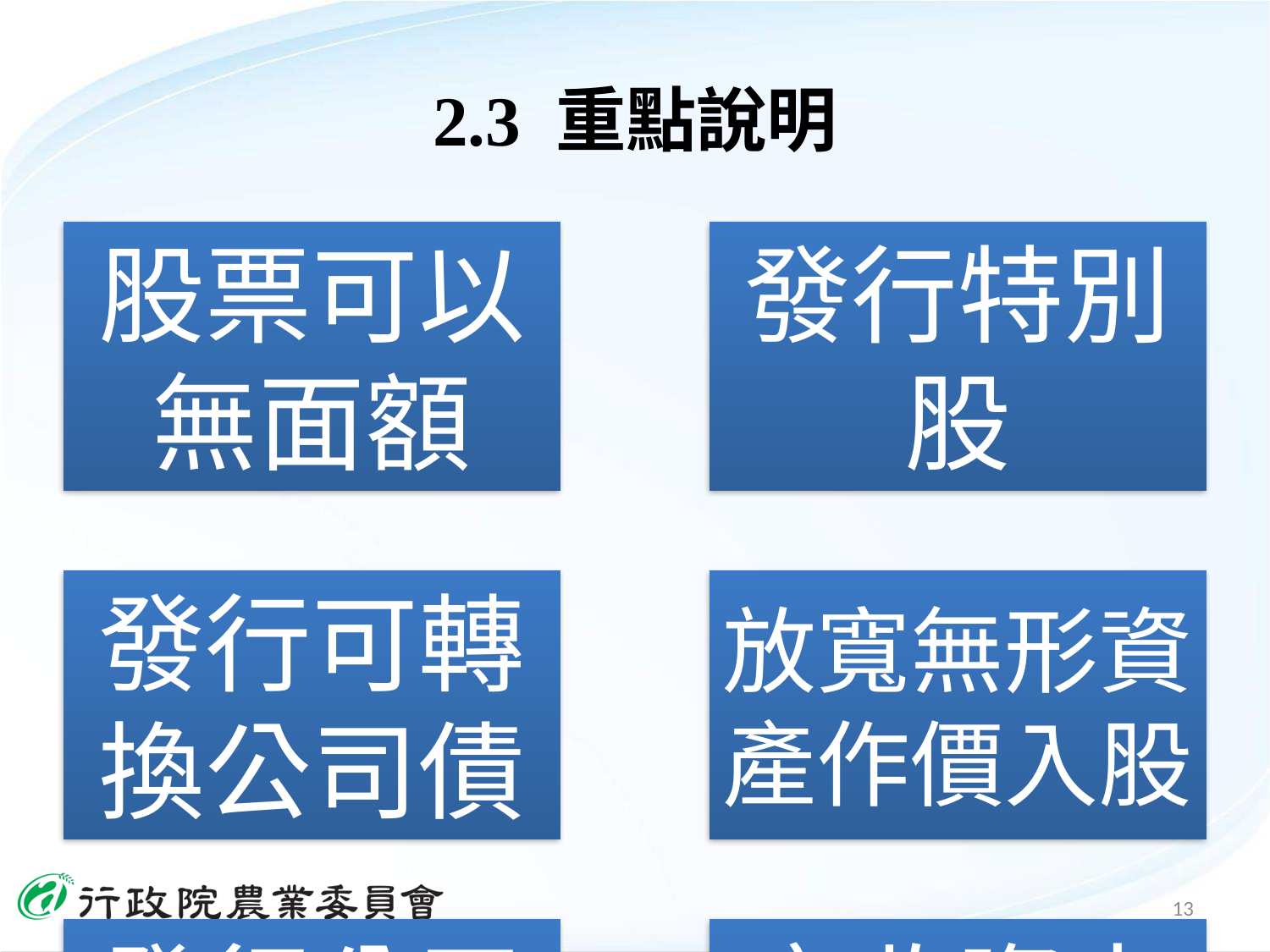

# 2.3 重點說明
股票可以無面額
發行特別股
發行可轉換公司債
放寬無形資產作價入股
13